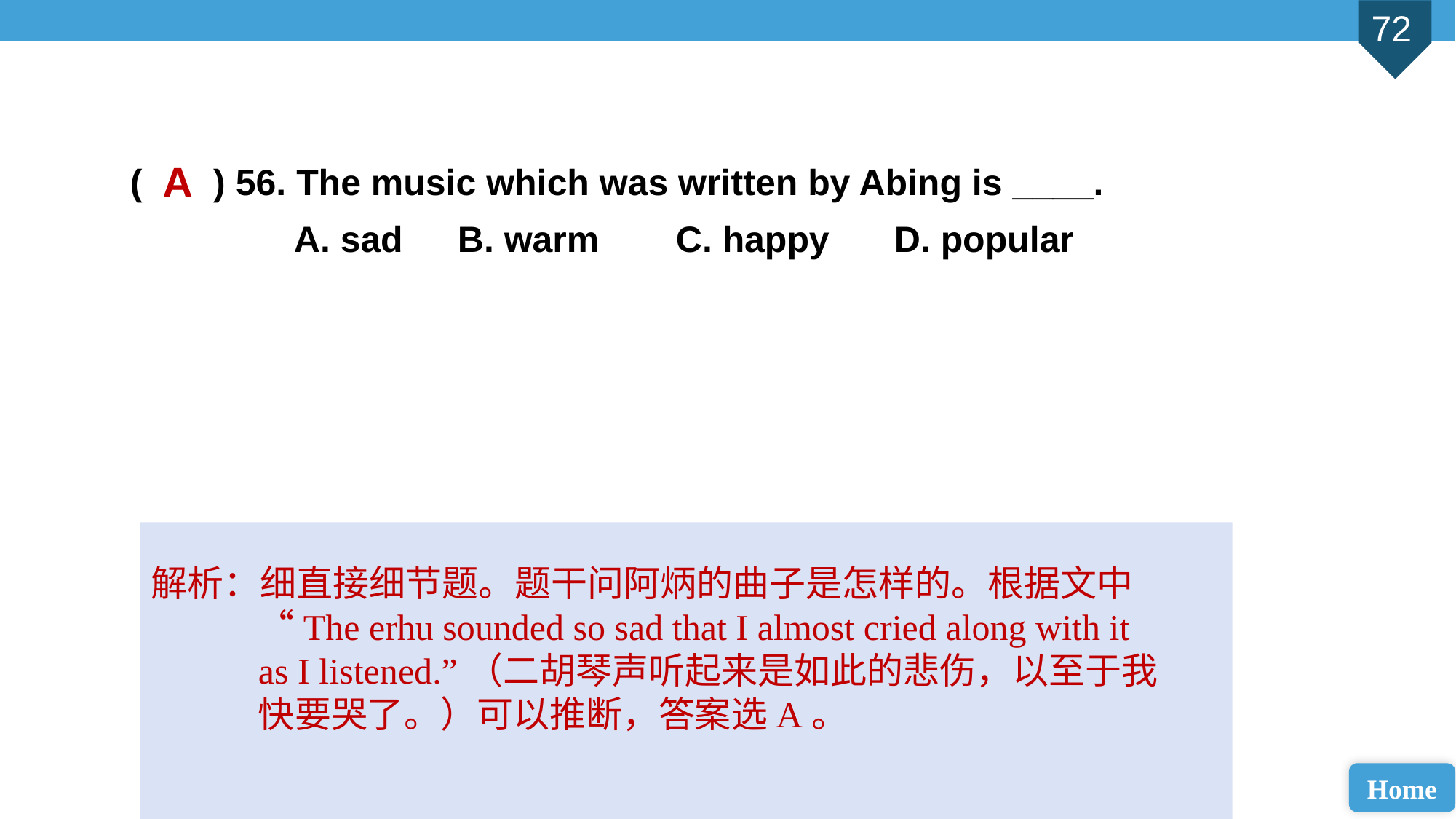

(       ) 56. The music which was written by Abing is ____.
A. sad 	B. warm 	C. happy 	D. popular
A

解析：细直接细节题。题干问阿炳的曲子是怎样的。根据文中“The erhu sounded so sad that I almost cried along with it as I listened.”（二胡琴声听起来是如此的悲伤，以至于我快要哭了。）可以推断，答案选A。